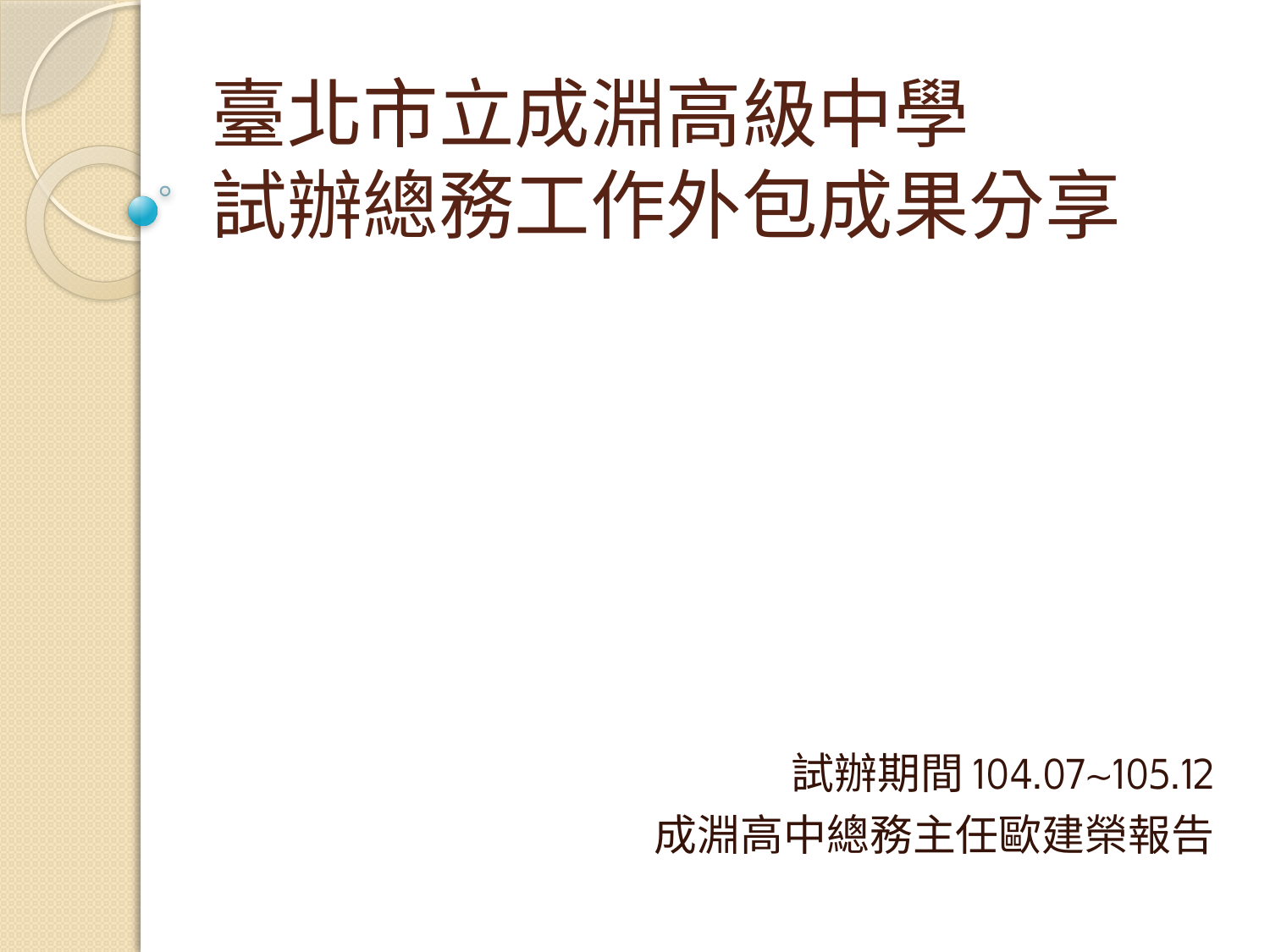

# 臺北市立成淵高級中學 試辦總務工作外包成果分享

試辦期間104.07~105.12
成淵高中總務主任歐建榮報告